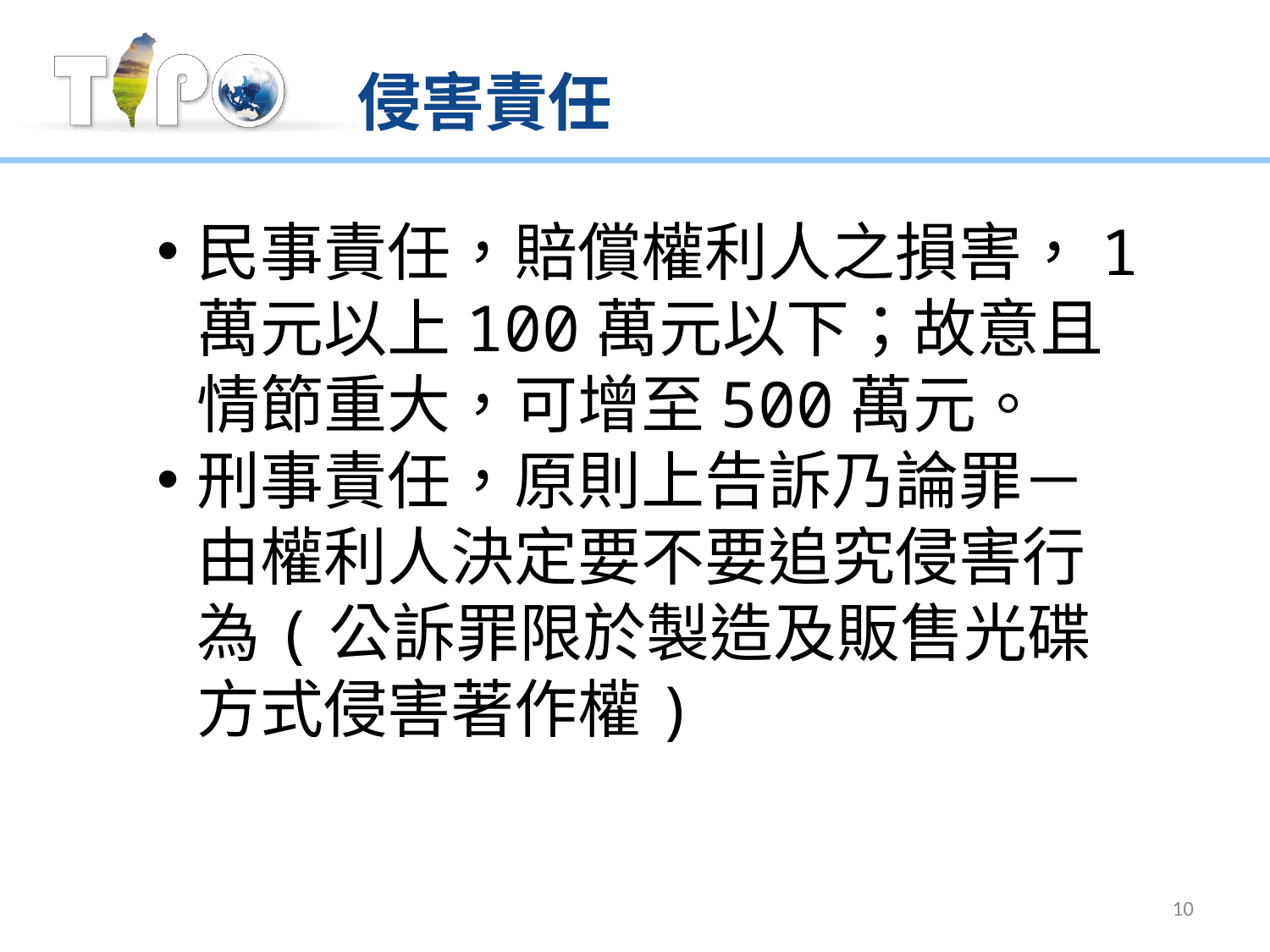

# 侵害責任
民事責任，賠償權利人之損害，1萬元以上100萬元以下；故意且情節重大，可增至500萬元。
刑事責任，原則上告訴乃論罪－由權利人決定要不要追究侵害行為(公訴罪限於製造及販售光碟方式侵害著作權)
10